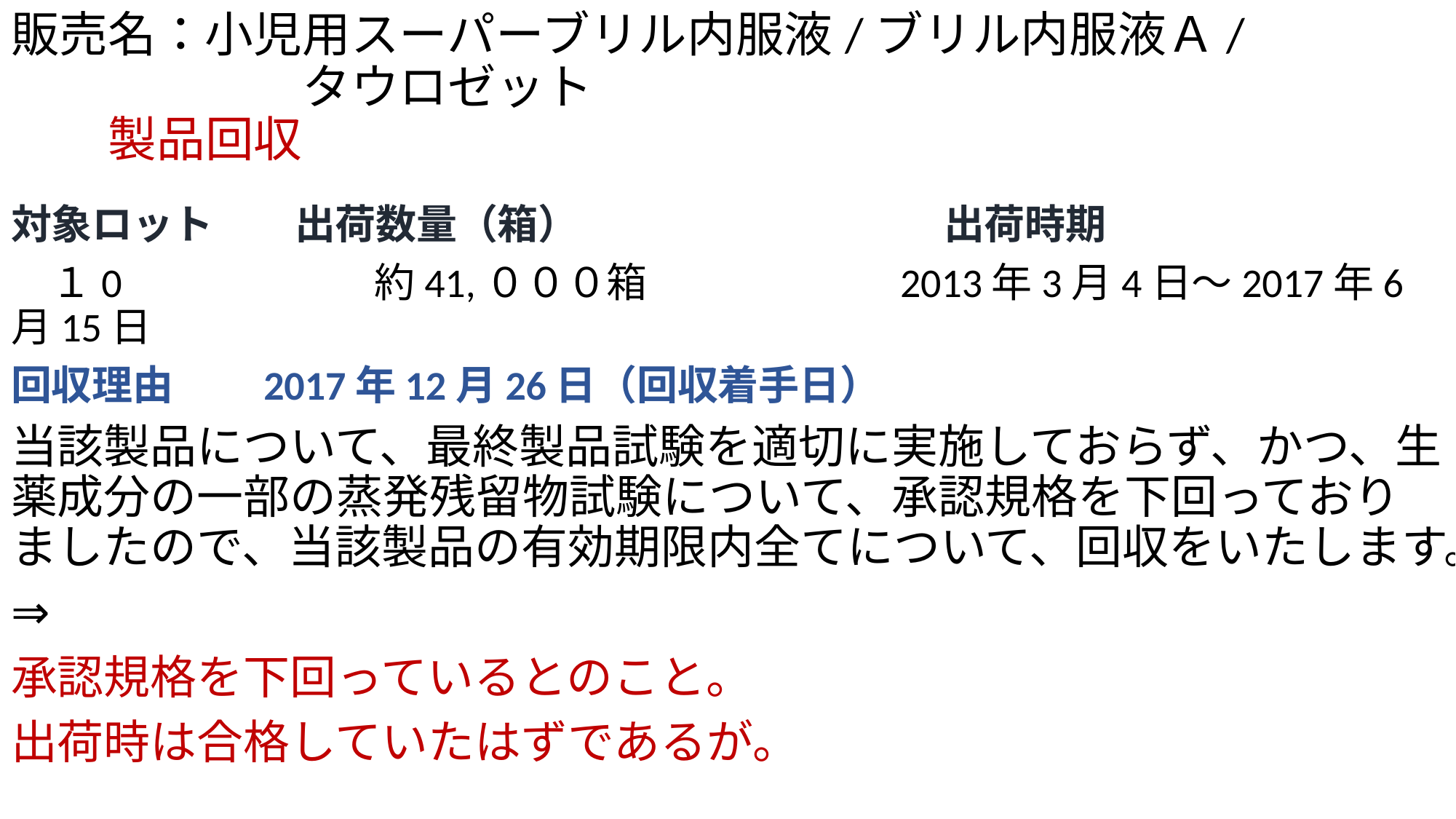

# 販売名：小児用スーパーブリル内服液/ブリル内服液Ａ/ 　　　　　　タウロゼット　　　　　　　　　　　　　　　　　　　製品回収
対象ロット　　出荷数量（箱）　　　　　　　　　出荷時期
　１0　　　　　　約41,０００箱　　　　　　2013年3月4日～2017年6月15日
回収理由　　2017年12月26日（回収着手日）
当該製品について、最終製品試験を適切に実施しておらず、かつ、生薬成分の一部の蒸発残留物試験について、承認規格を下回っておりましたので、当該製品の有効期限内全てについて、回収をいたします。
⇒
承認規格を下回っているとのこと。
出荷時は合格していたはずであるが。